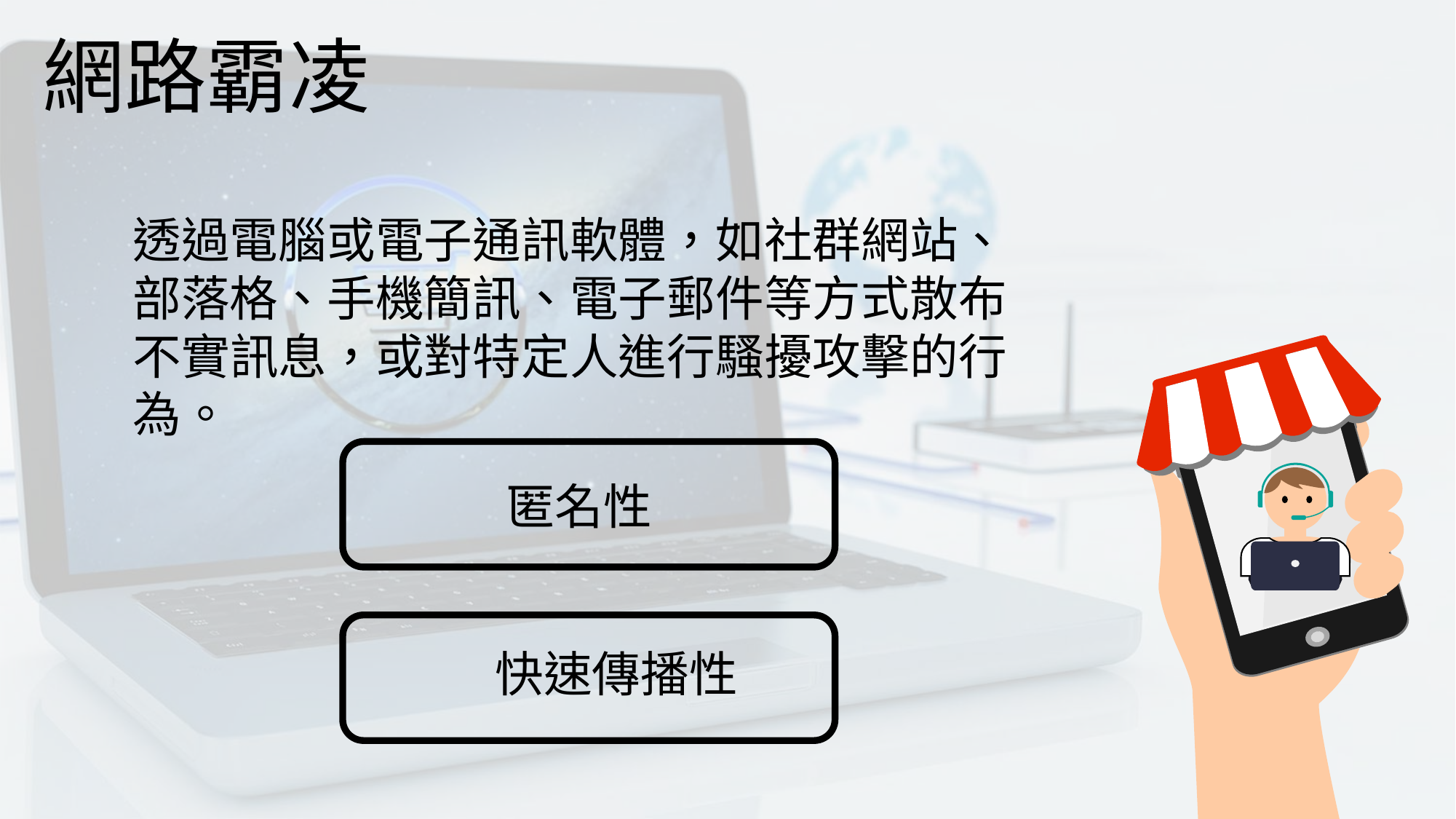

網路霸凌
透過電腦或電子通訊軟體，如社群網站、部落格、手機簡訊、電子郵件等方式散布不實訊息，或對特定人進行騷擾攻擊的行為。

匿名性

快速傳播性